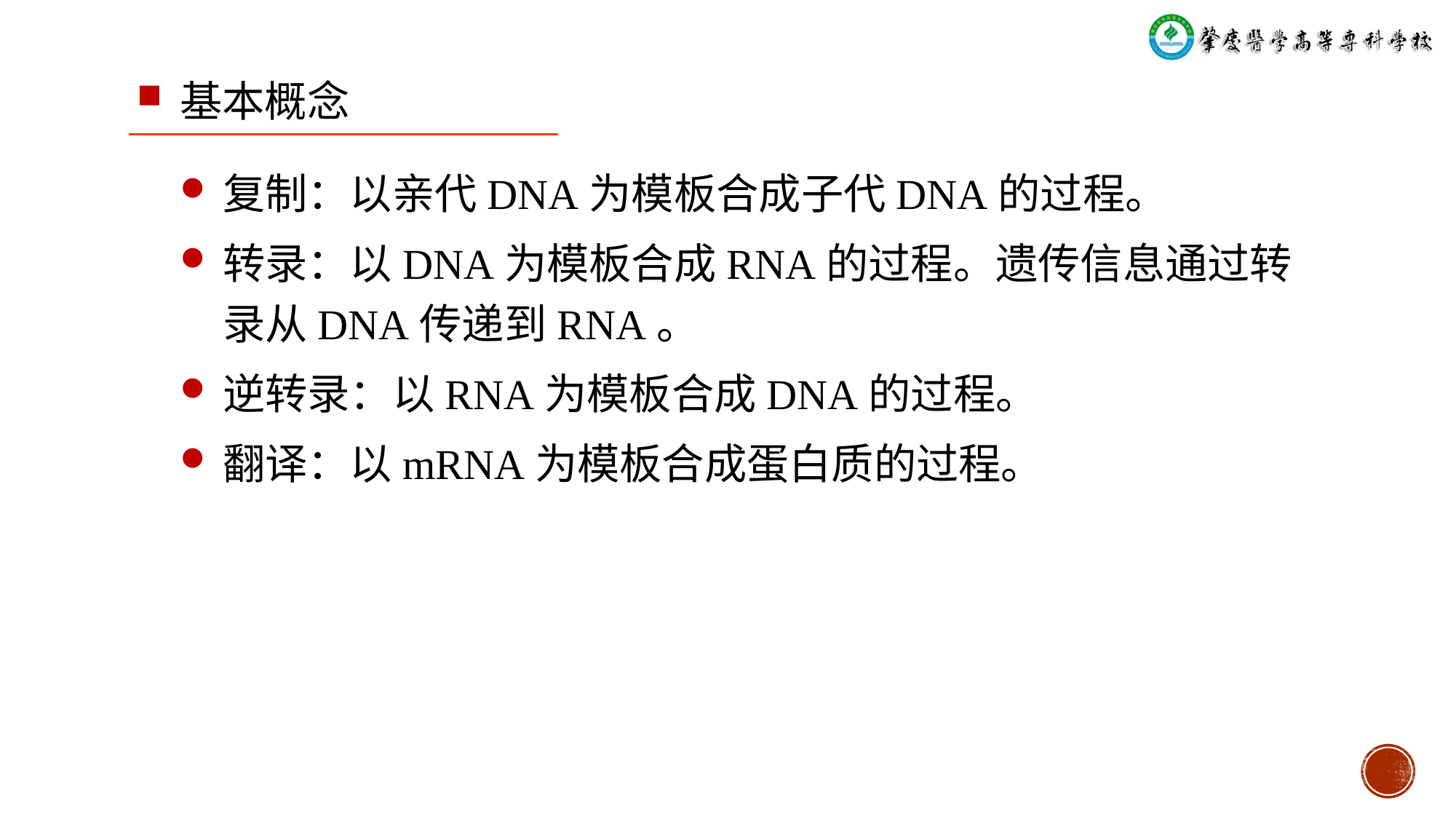

# 基本概念
复制：以亲代DNA为模板合成子代DNA的过程。
转录：以DNA为模板合成RNA的过程。遗传信息通过转录从DNA传递到RNA。
逆转录：以RNA为模板合成DNA的过程。
翻译：以mRNA为模板合成蛋白质的过程。